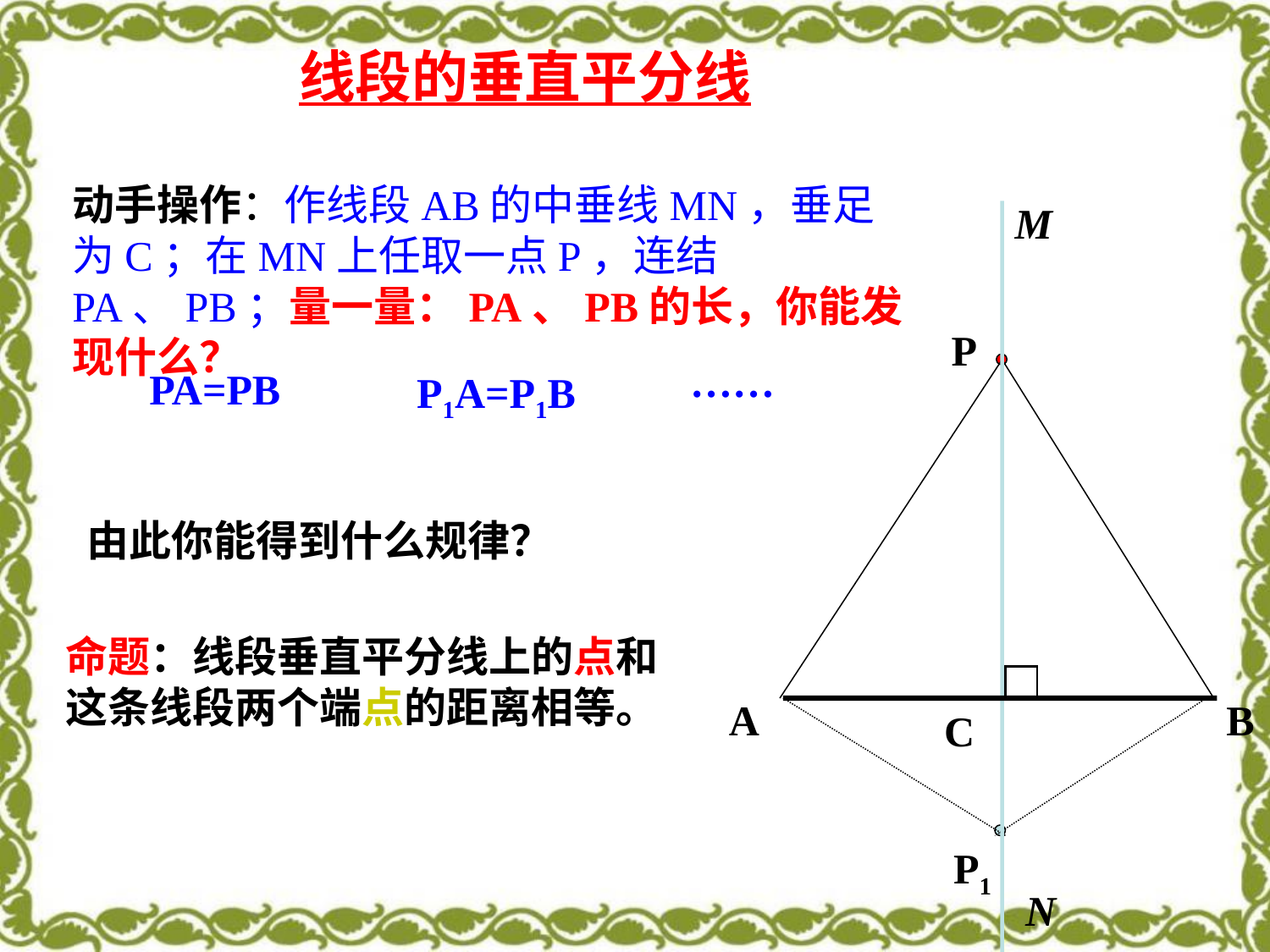

线段的垂直平分线
动手操作：作线段AB的中垂线MN，垂足为C；在MN上任取一点P，连结PA、PB；量一量：PA、PB的长，你能发现什么？

M
N

P

C
……

PA=PB
P1A=P1B

由此你能得到什么规律？
命题：线段垂直平分线上的点和这条线段两个端点的距离相等。
A
B

P1